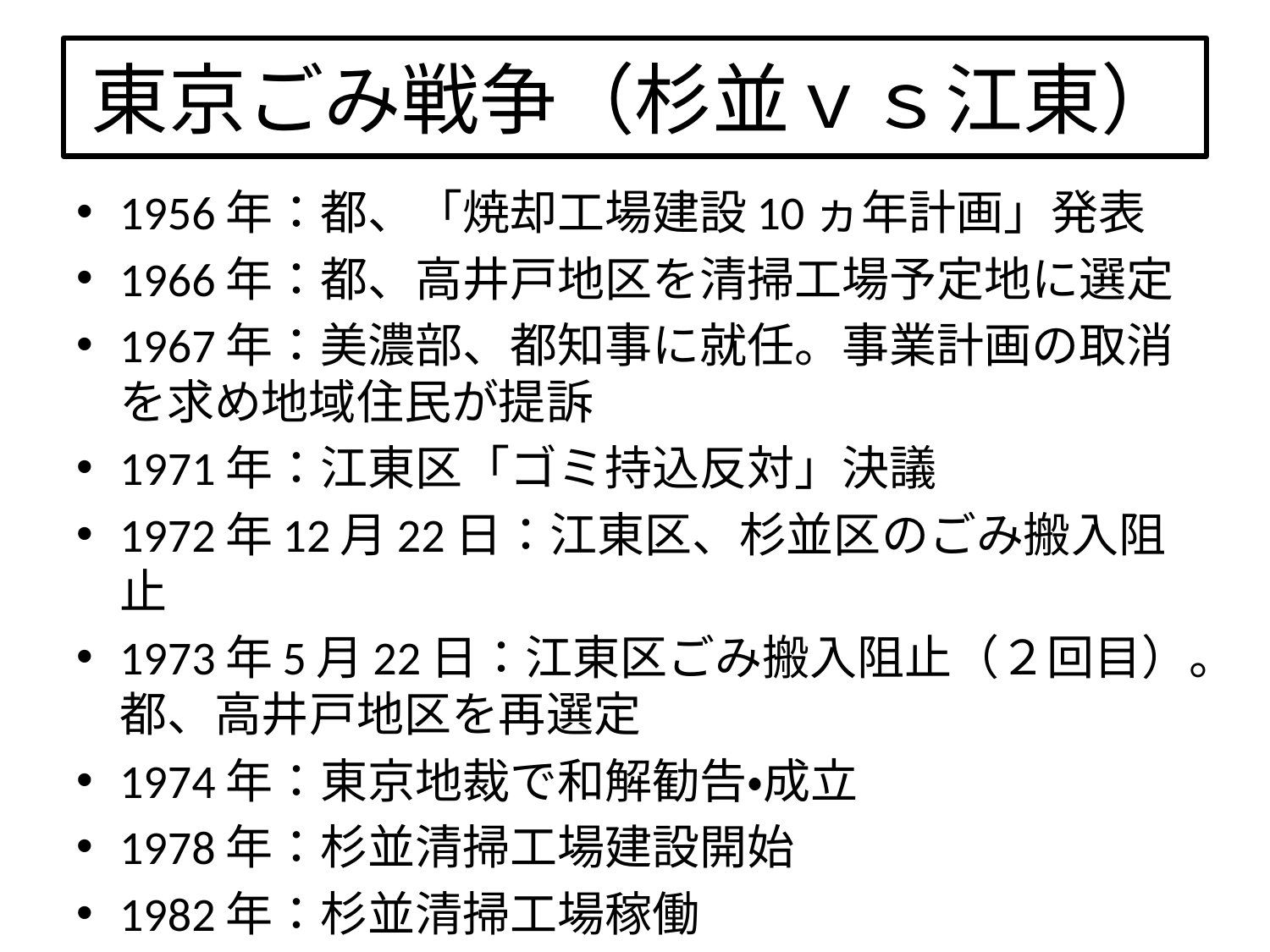

# 東京ごみ戦争（杉並ｖｓ江東）
1956年：都、「焼却工場建設10ヵ年計画」発表
1966年：都、高井戸地区を清掃工場予定地に選定
1967年：美濃部、都知事に就任。事業計画の取消を求め地域住民が提訴
1971年：江東区「ゴミ持込反対」決議
1972年12月22日：江東区、杉並区のごみ搬入阻止
1973年5月22日：江東区ごみ搬入阻止（２回目）。都、高井戸地区を再選定
1974年：東京地裁で和解勧告・成立
1978年：杉並清掃工場建設開始
1982年：杉並清掃工場稼働